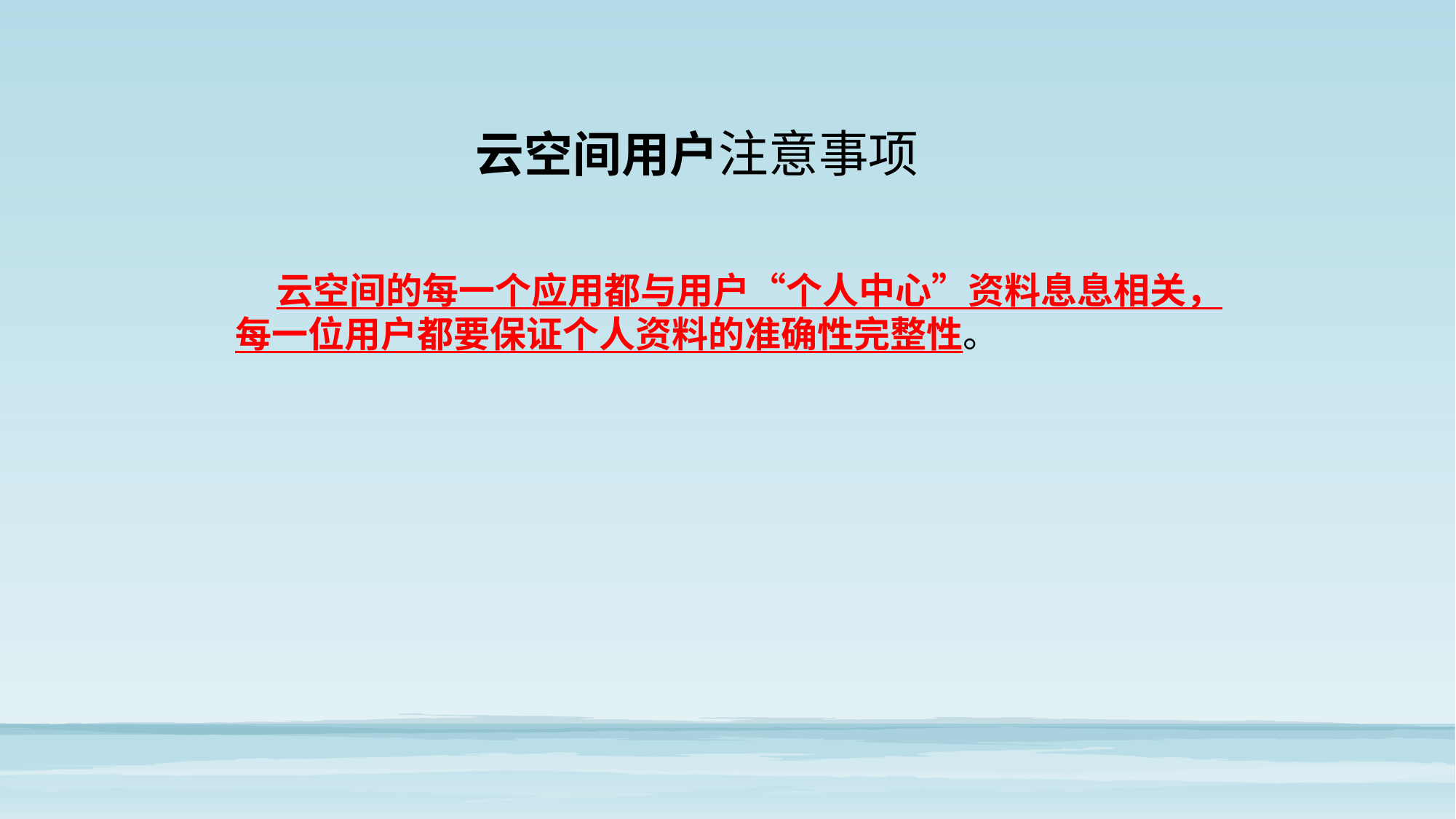

云空间用户注意事项
    云空间的每一个应用都与用户“个人中心”资料息息相关，每一位用户都要保证个人资料的准确性完整性。